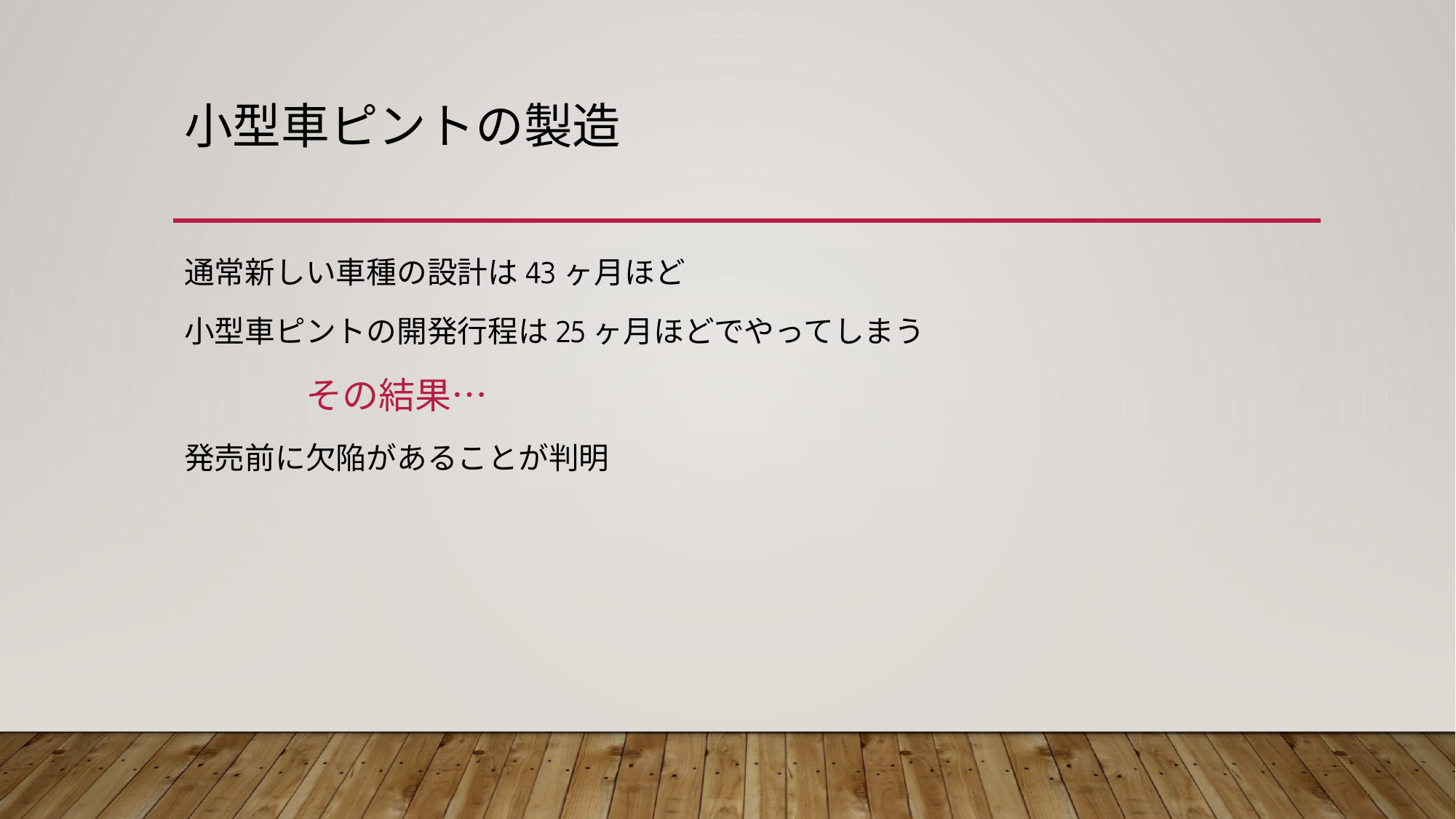

# 小型車ピントの製造
通常新しい車種の設計は43ヶ月ほど
小型車ピントの開発行程は25ヶ月ほどでやってしまう
　　　　その結果…
発売前に欠陥があることが判明